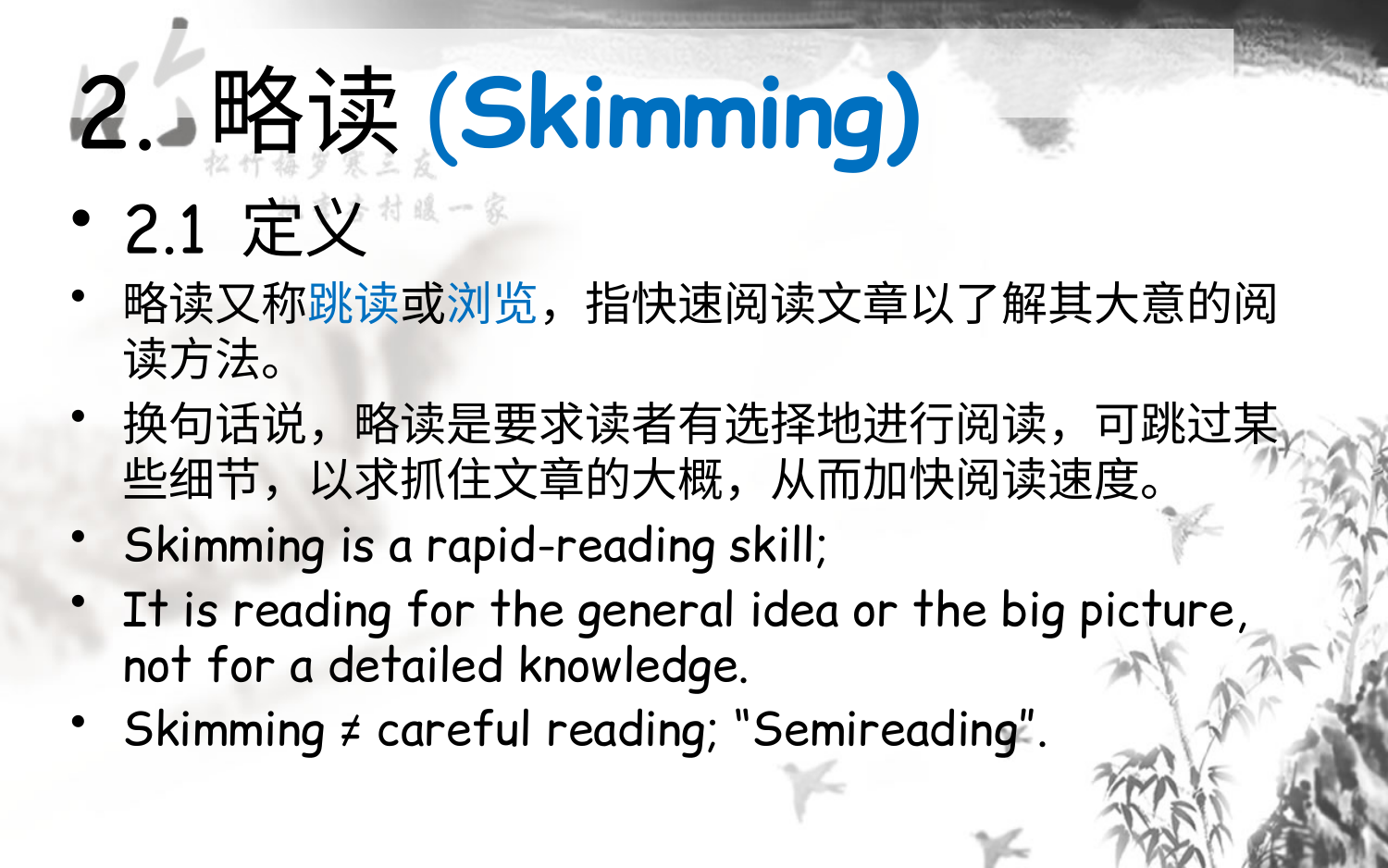

2. 略读(Skimming)
2.1 定义
略读又称跳读或浏览，指快速阅读文章以了解其大意的阅读方法。
换句话说，略读是要求读者有选择地进行阅读，可跳过某些细节，以求抓住文章的大概，从而加快阅读速度。
Skimming is a rapid-reading skill;
It is reading for the general idea or the big picture, not for a detailed knowledge.
Skimming ≠ careful reading; “Semireading”.